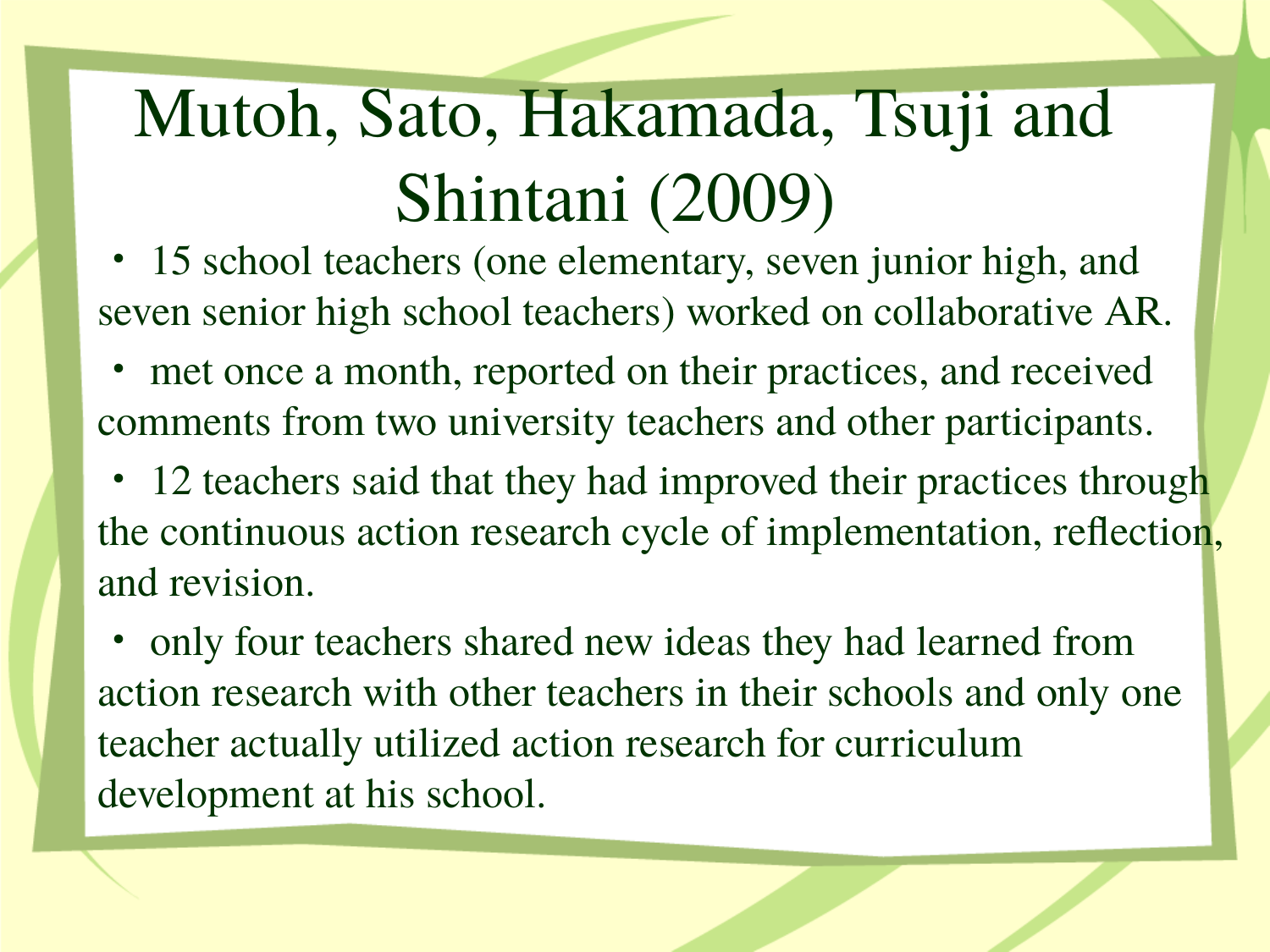

# Mutoh, Sato, Hakamada, Tsuji and Shintani (2009)
・15 school teachers (one elementary, seven junior high, and seven senior high school teachers) worked on collaborative AR.
・met once a month, reported on their practices, and received comments from two university teachers and other participants.
・12 teachers said that they had improved their practices through the continuous action research cycle of implementation, reflection, and revision.
・only four teachers shared new ideas they had learned from action research with other teachers in their schools and only one teacher actually utilized action research for curriculum development at his school.